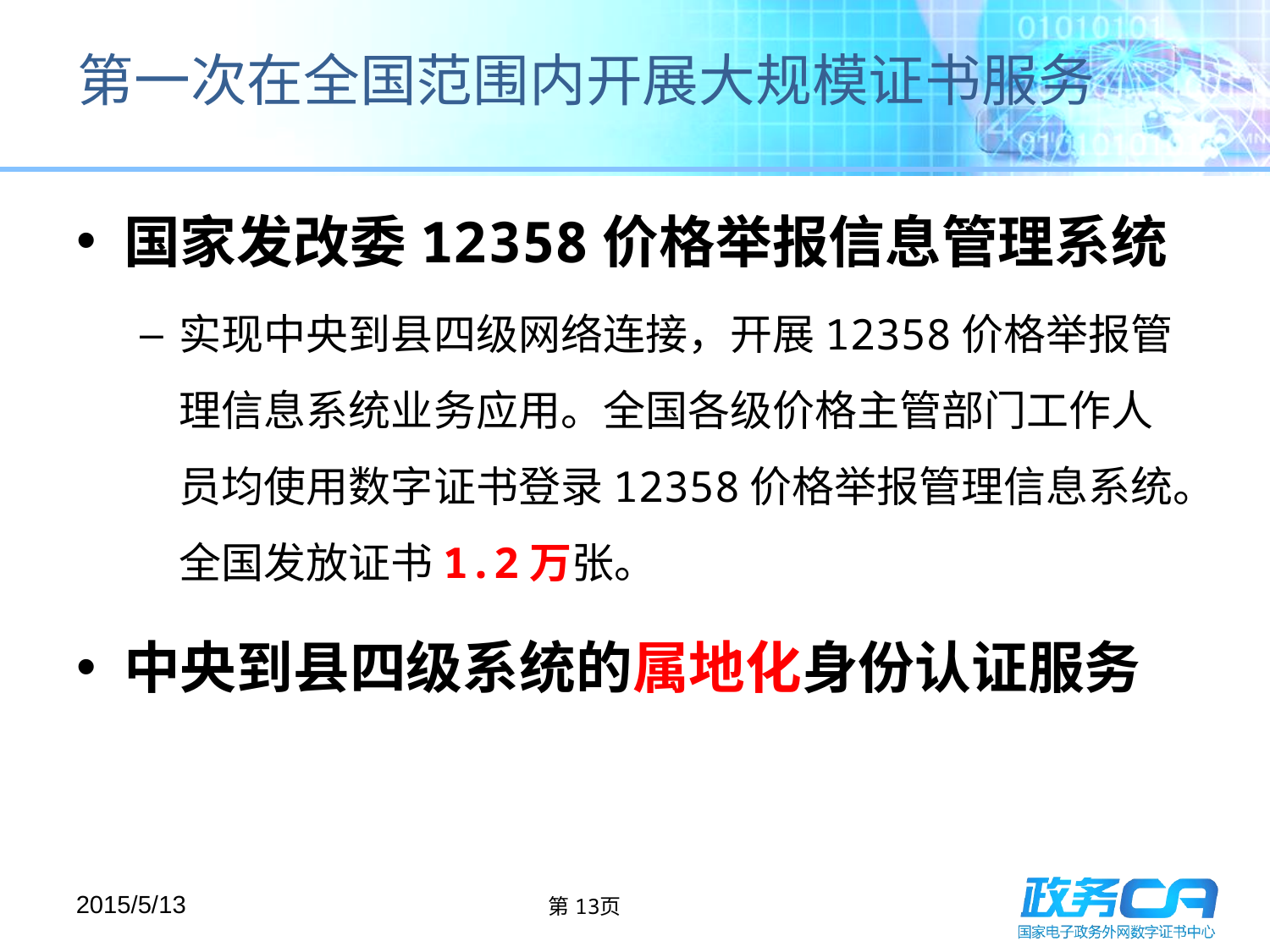

# 第一次在全国范围内开展大规模证书服务
国家发改委12358价格举报信息管理系统
实现中央到县四级网络连接，开展12358价格举报管理信息系统业务应用。全国各级价格主管部门工作人员均使用数字证书登录12358价格举报管理信息系统。全国发放证书1.2万张。
中央到县四级系统的属地化身份认证服务
2015/5/13
第13页